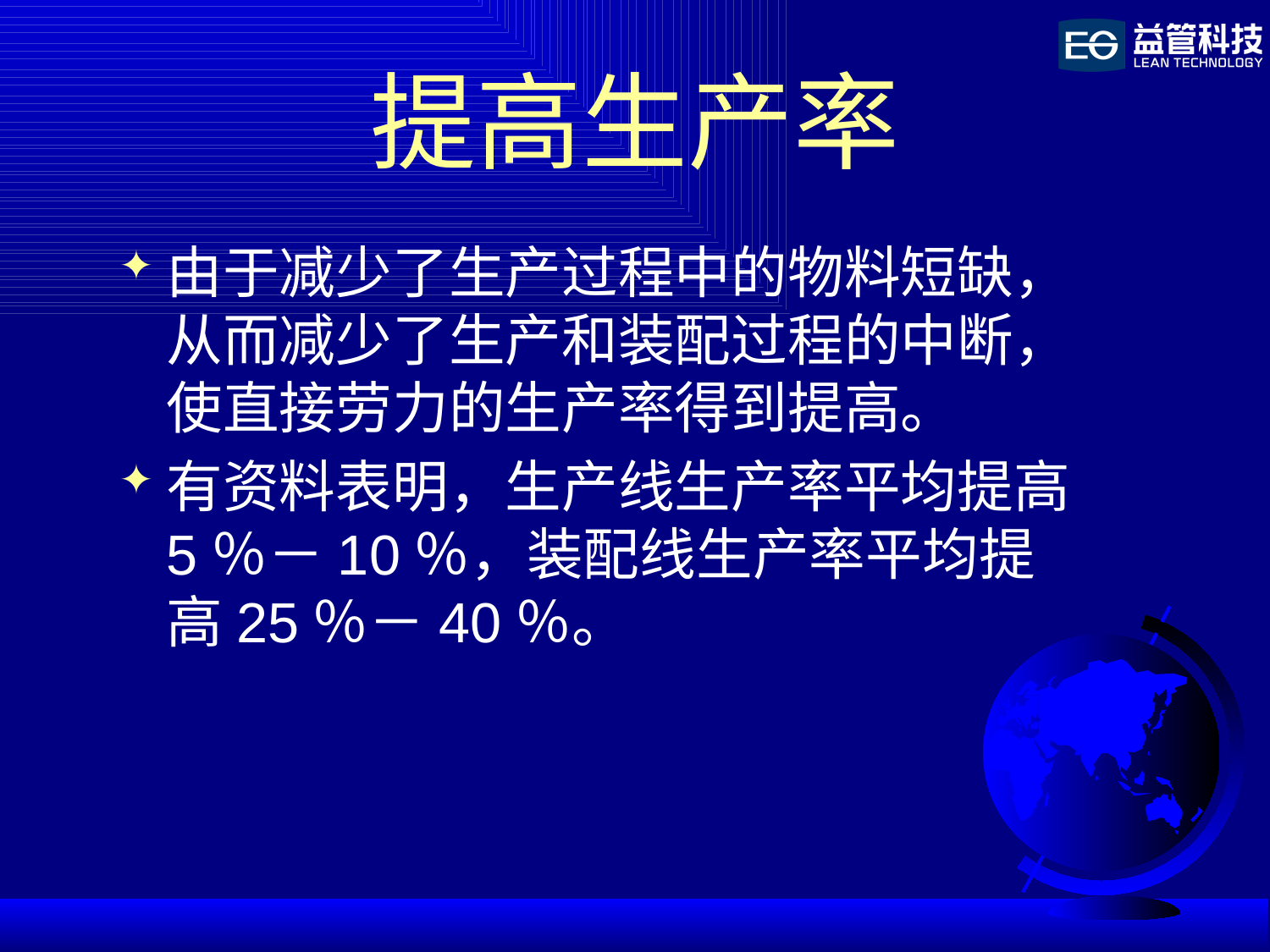

# 提高生产率
由于减少了生产过程中的物料短缺，从而减少了生产和装配过程的中断，使直接劳力的生产率得到提高。
有资料表明，生产线生产率平均提高5％－10％，装配线生产率平均提高25％－40％。
13